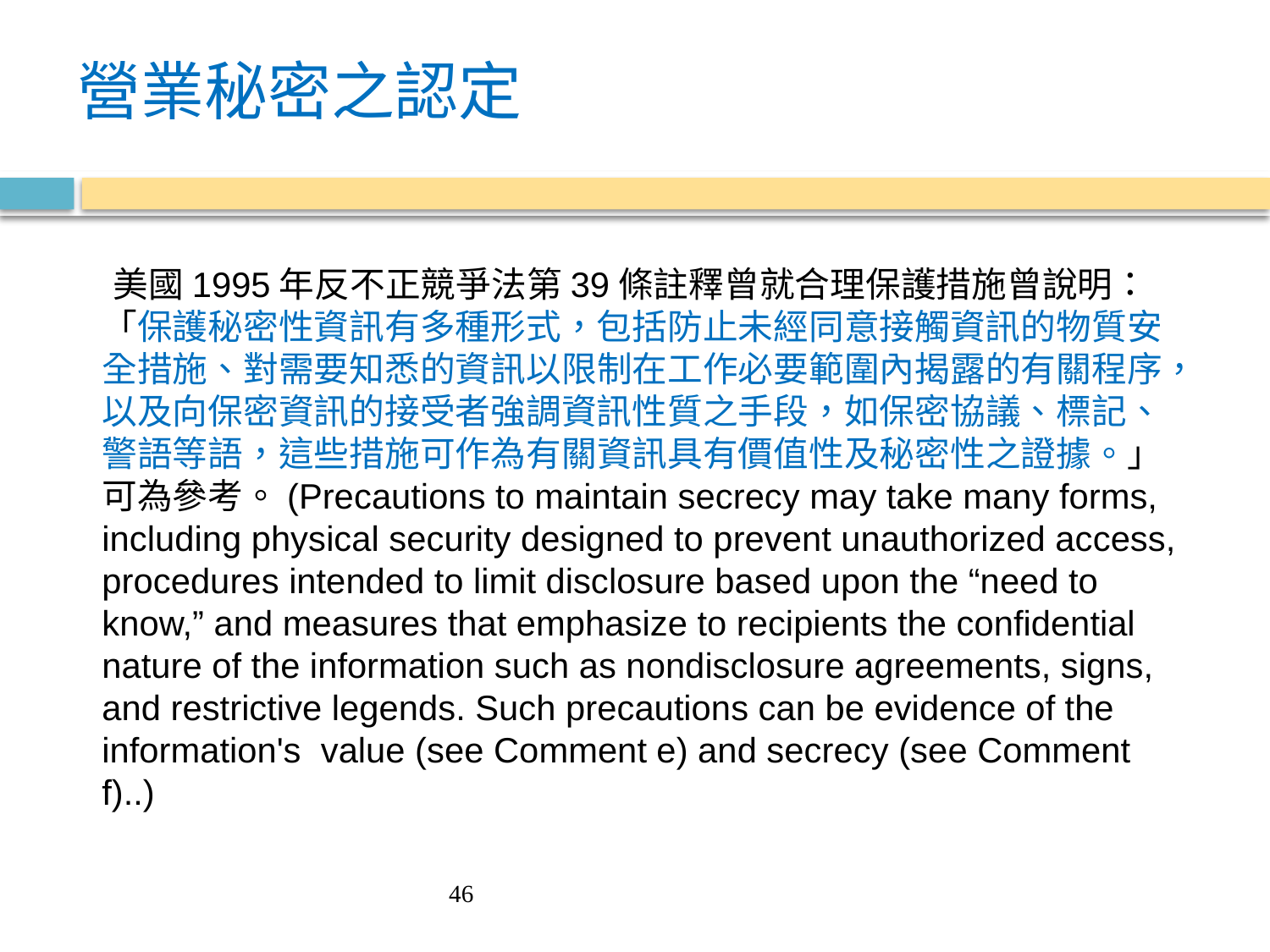

# 營業秘密之認定
      美國1995年反不正競爭法第39條註釋曾就合理保護措施曾說明：「保護秘密性資訊有多種形式，包括防止未經同意接觸資訊的物質安全措施、對需要知悉的資訊以限制在工作必要範圍內揭露的有關程序，以及向保密資訊的接受者強調資訊性質之手段，如保密協議、標記、警語等語，這些措施可作為有關資訊具有價值性及秘密性之證據。」可為參考。(Precautions to maintain secrecy may take many forms, including physical security designed to prevent unauthorized access, procedures intended to limit disclosure based upon the “need to know,” and measures that emphasize to recipients the confidential nature of the information such as nondisclosure agreements, signs, and restrictive legends. Such precautions can be evidence of the information's  value (see Comment e) and secrecy (see Comment f)..)
46